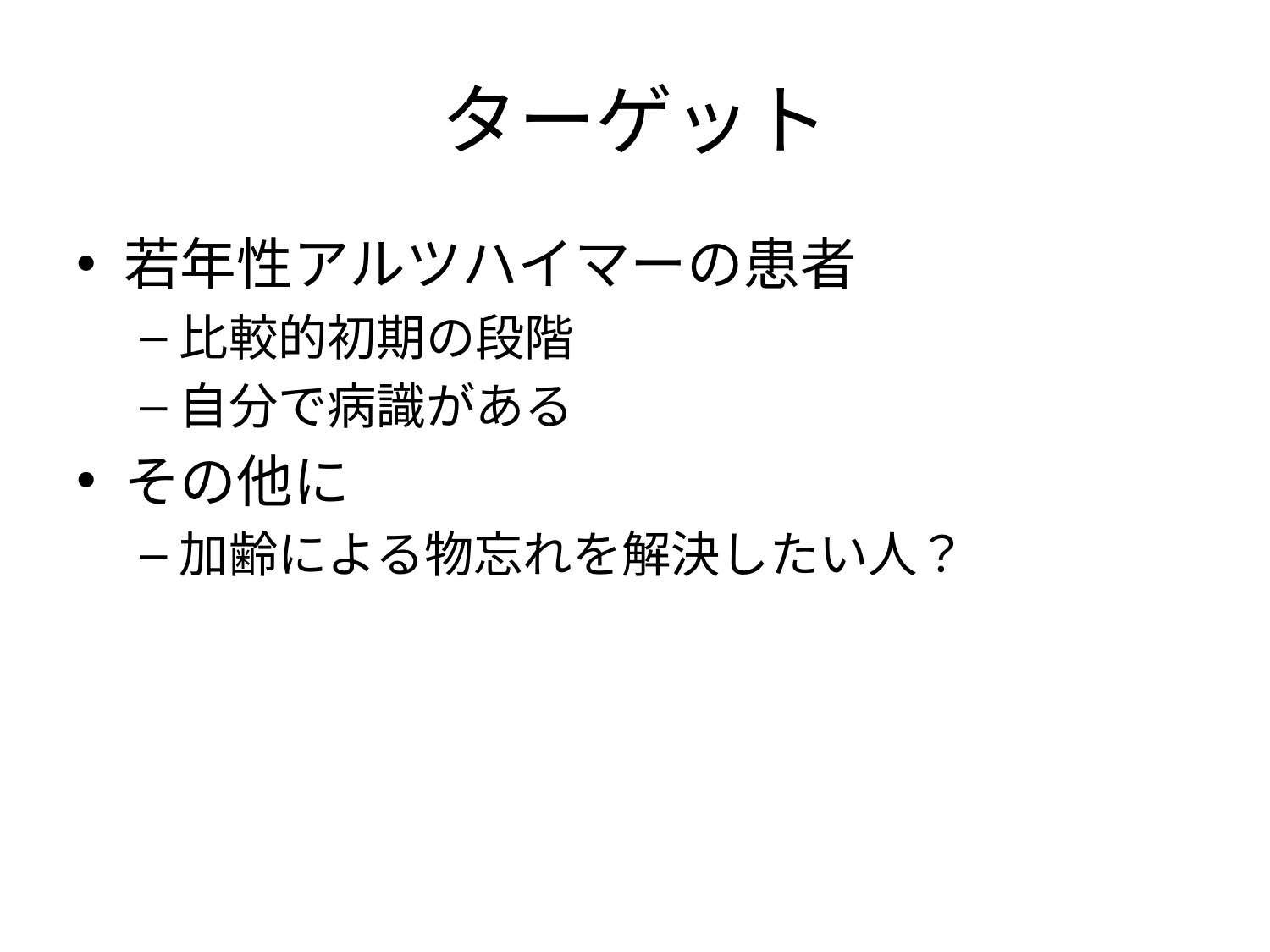

# ターゲット
若年性アルツハイマーの患者
比較的初期の段階
自分で病識がある
その他に
加齢による物忘れを解決したい人？